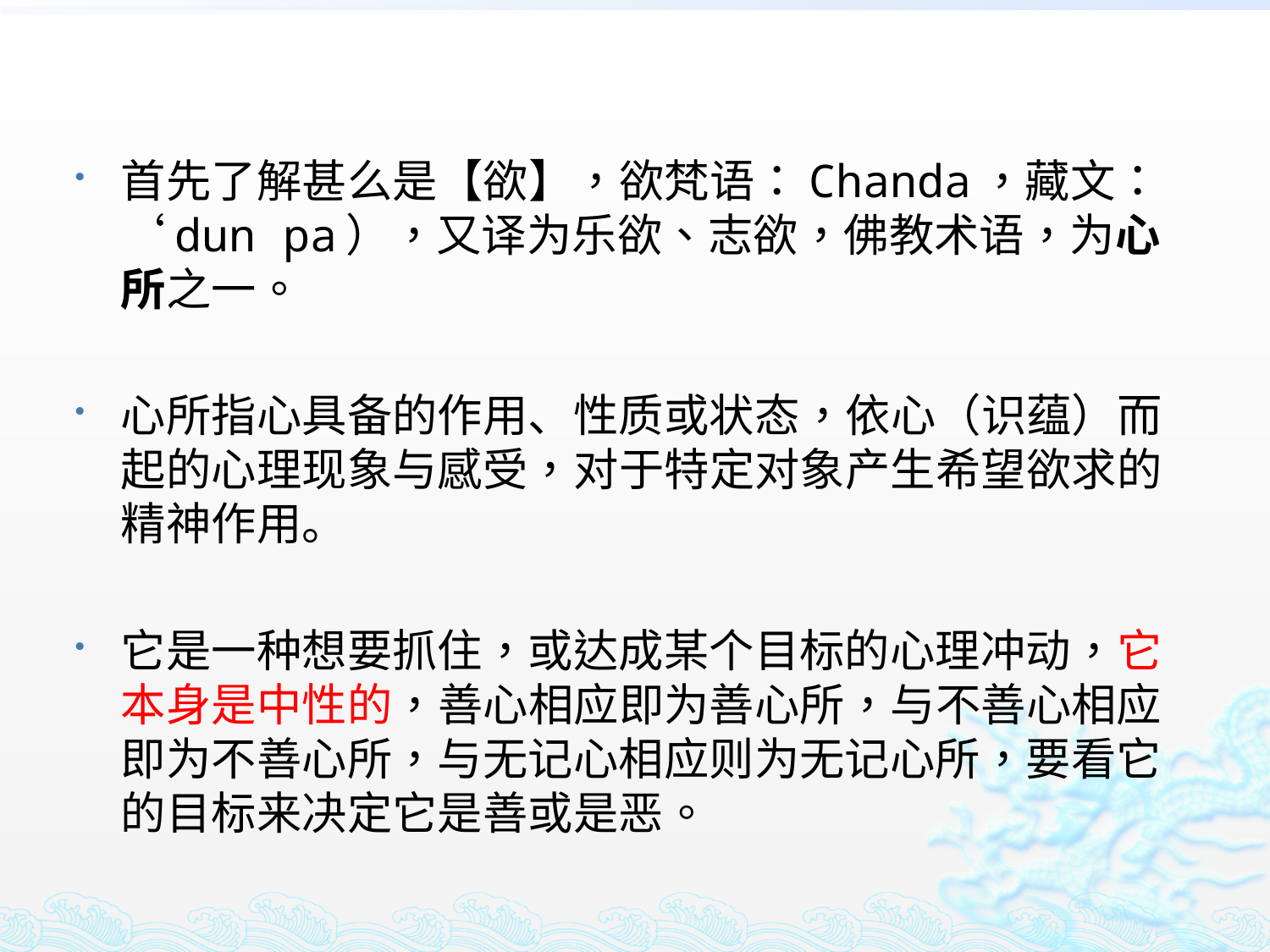

首先了解甚么是【欲】，欲梵语：Chanda，藏文：‘dun pa），又译为乐欲、志欲，佛教术语，为心所之一。

心所指心具备的作用、性质或状态，依心（识蕴）而起的心理现象与感受，对于特定对象产生希望欲求的精神作用。

它是一种想要抓住，或达成某个目标的心理冲动，它本身是中性的，善心相应即为善心所，与不善心相应即为不善心所，与无记心相应则为无记心所，要看它的目标来决定它是善或是恶。